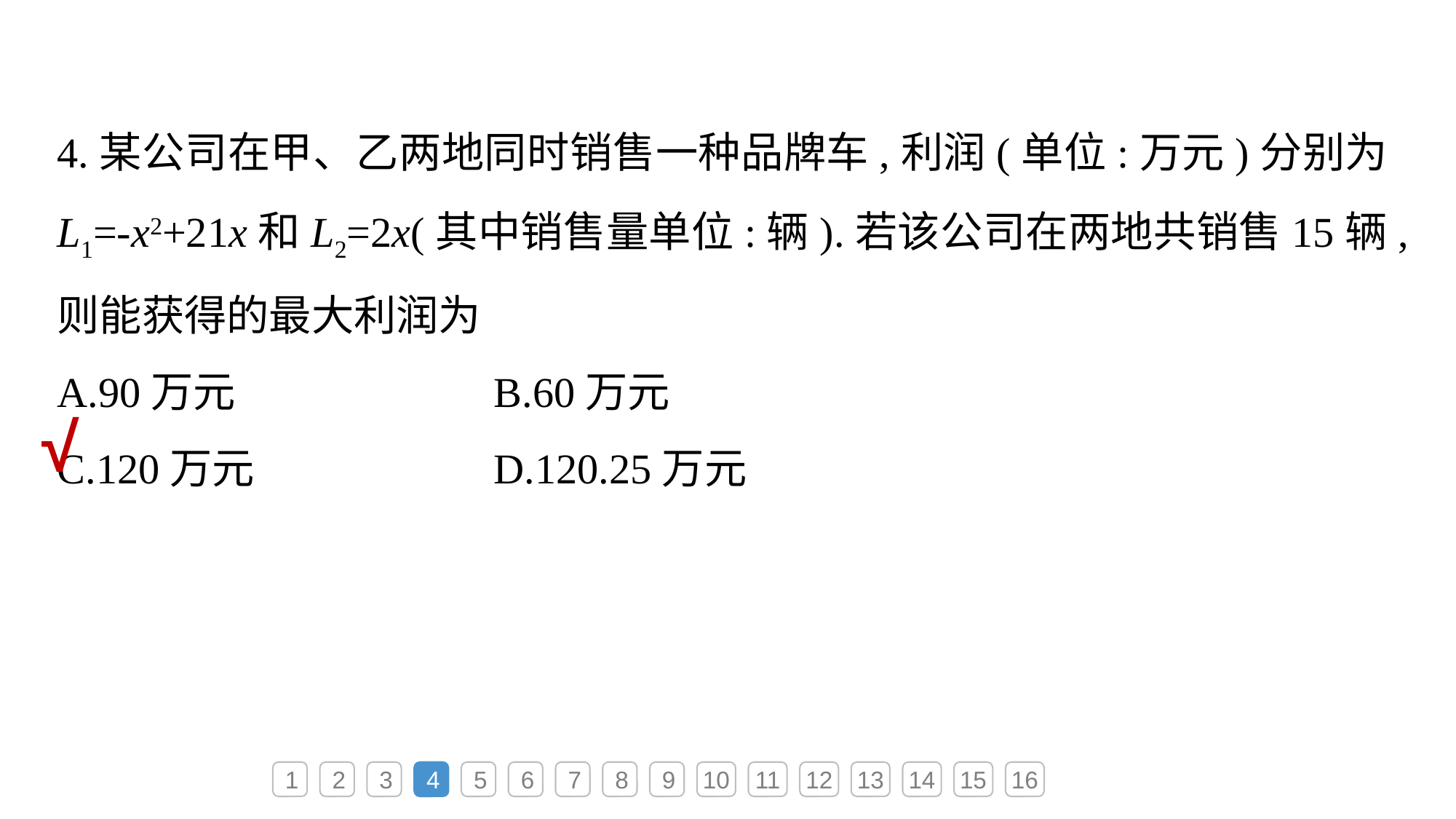

4.某公司在甲、乙两地同时销售一种品牌车,利润(单位:万元)分别为L1=-x2+21x和L2=2x(其中销售量单位:辆).若该公司在两地共销售15辆,则能获得的最大利润为
A.90万元			B.60万元
C.120万元			D.120.25万元
√
1
2
3
4
5
6
7
8
9
10
11
12
13
14
15
16